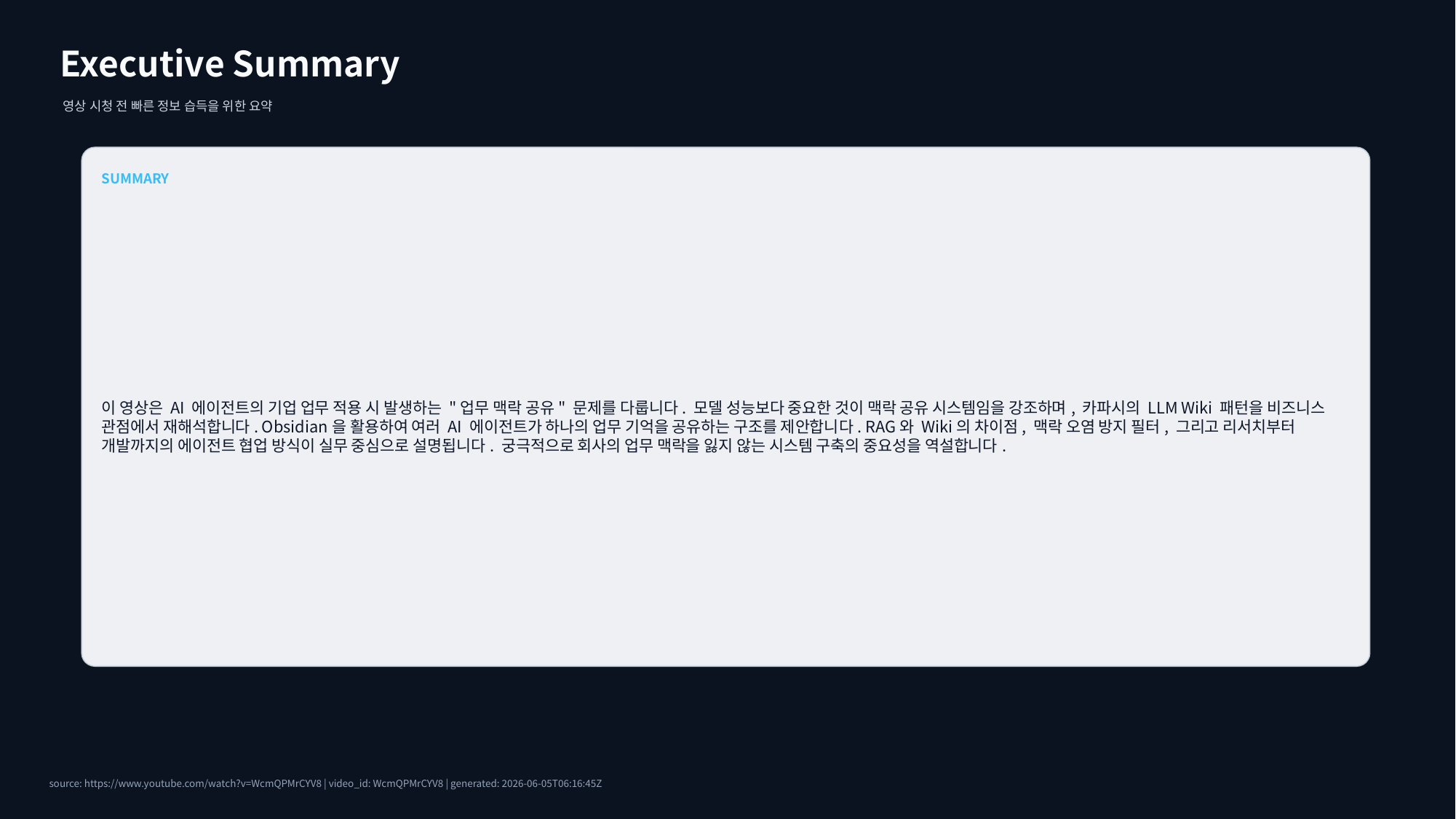

Executive Summary
영상 시청 전 빠른 정보 습득을 위한 요약

SUMMARY
이 영상은 AI 에이전트의 기업 업무 적용 시 발생하는 "업무 맥락 공유" 문제를 다룹니다. 모델 성능보다 중요한 것이 맥락 공유 시스템임을 강조하며, 카파시의 LLM Wiki 패턴을 비즈니스 관점에서 재해석합니다. Obsidian을 활용하여 여러 AI 에이전트가 하나의 업무 기억을 공유하는 구조를 제안합니다. RAG와 Wiki의 차이점, 맥락 오염 방지 필터, 그리고 리서치부터 개발까지의 에이전트 협업 방식이 실무 중심으로 설명됩니다. 궁극적으로 회사의 업무 맥락을 잃지 않는 시스템 구축의 중요성을 역설합니다.
source: https://www.youtube.com/watch?v=WcmQPMrCYV8 | video_id: WcmQPMrCYV8 | generated: 2026-06-05T06:16:45Z